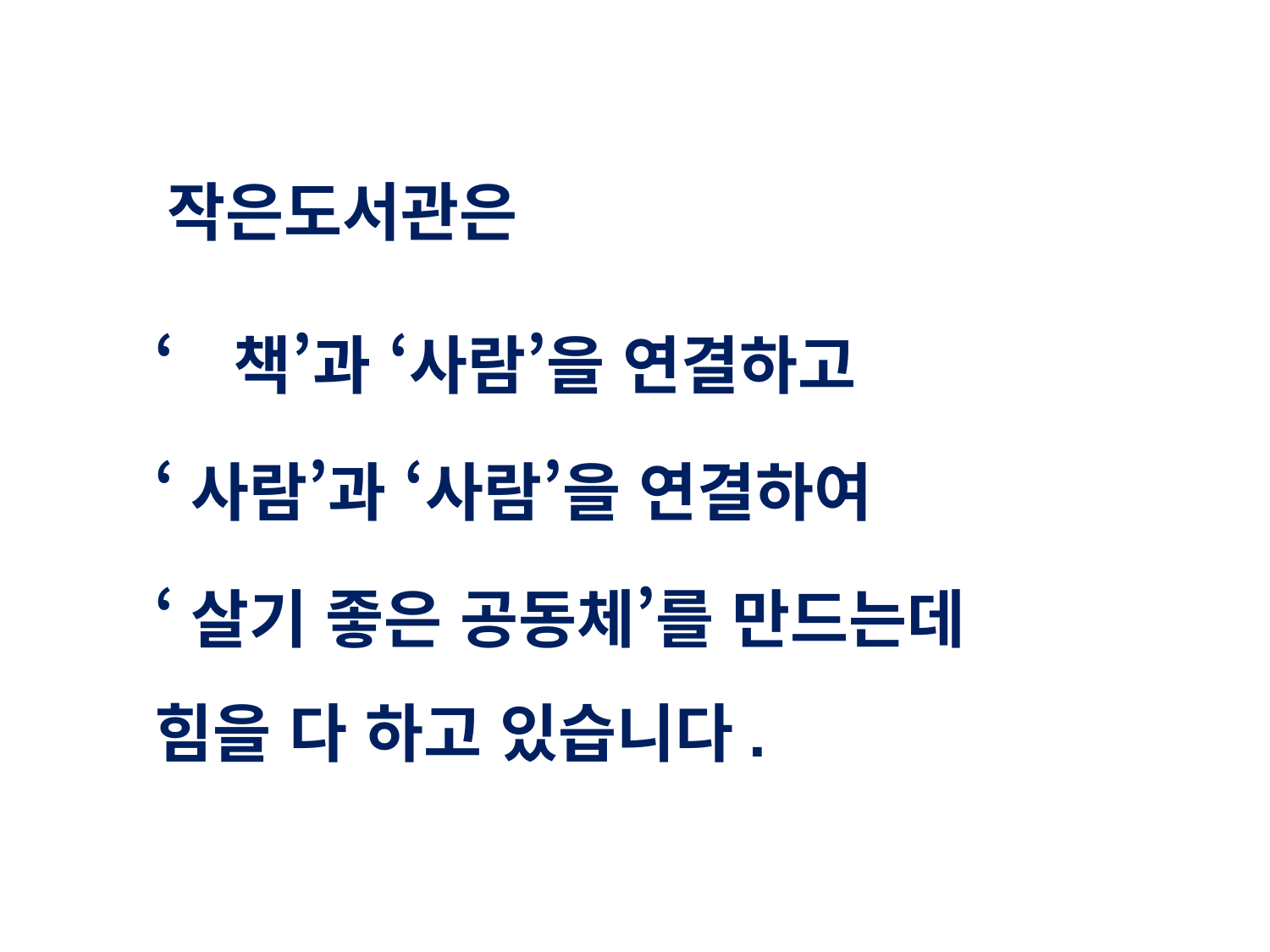

작은도서관은
‘책’과 ‘사람’을 연결하고
‘사람’과 ‘사람’을 연결하여
‘살기 좋은 공동체’를 만드는데       힘을 다 하고 있습니다.